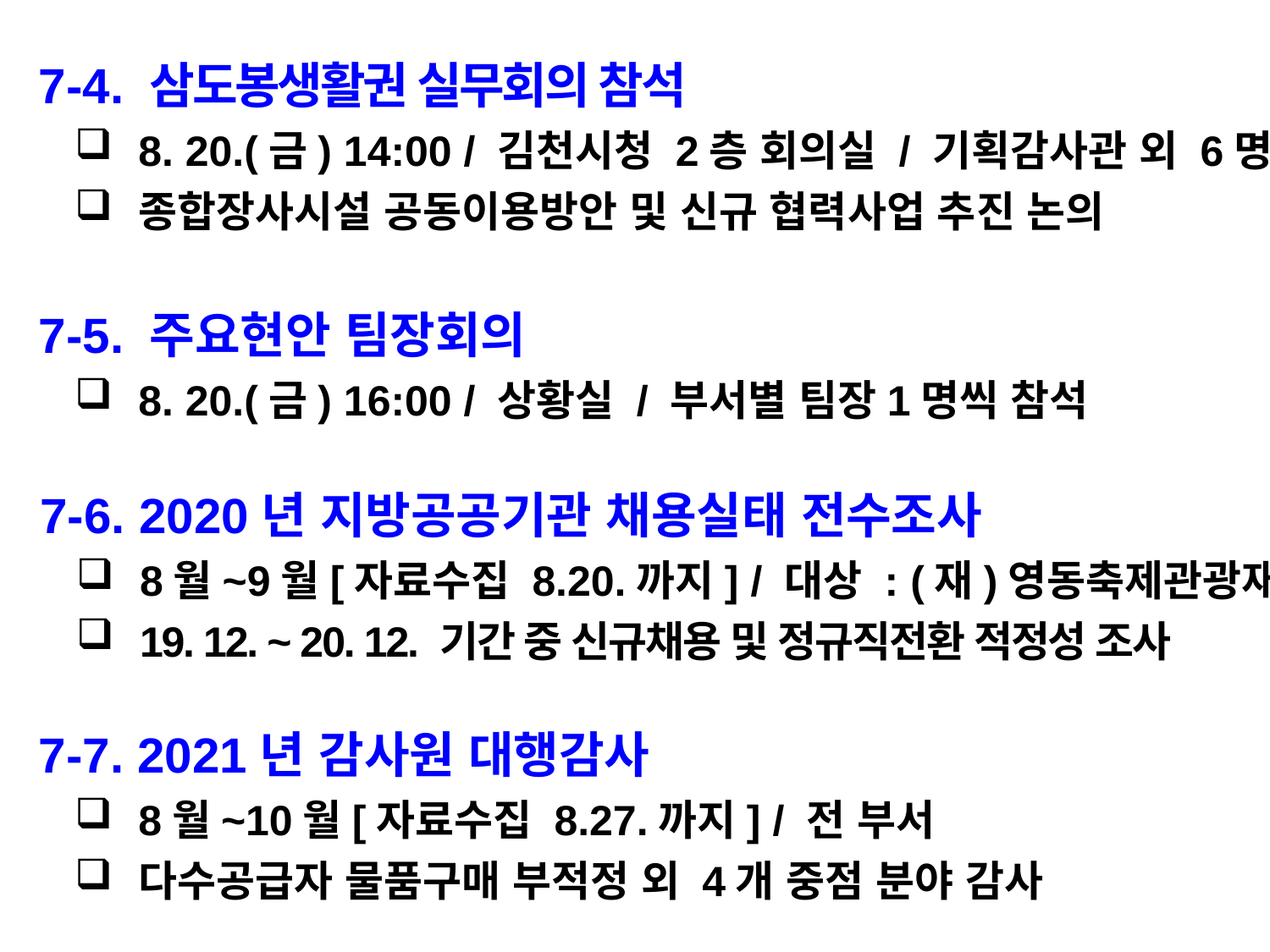

7-4. 삼도봉생활권 실무회의 참석
8. 20.(금) 14:00 / 김천시청 2층 회의실 / 기획감사관 외 6명
종합장사시설 공동이용방안 및 신규 협력사업 추진 논의
  7-5. 주요현안 팀장회의
8. 20.(금) 16:00 / 상황실 / 부서별 팀장1명씩 참석
  7-6. 2020년 지방공공기관 채용실태 전수조사
8월~9월[자료수집 8.20.까지] / 대상 : (재)영동축제관광재단
19. 12. ~ 20. 12. 기간 중 신규채용 및 정규직전환 적정성 조사
  7-7. 2021년 감사원 대행감사
8월~10월[자료수집 8.27.까지] / 전 부서
다수공급자 물품구매 부적정 외 4개 중점 분야 감사